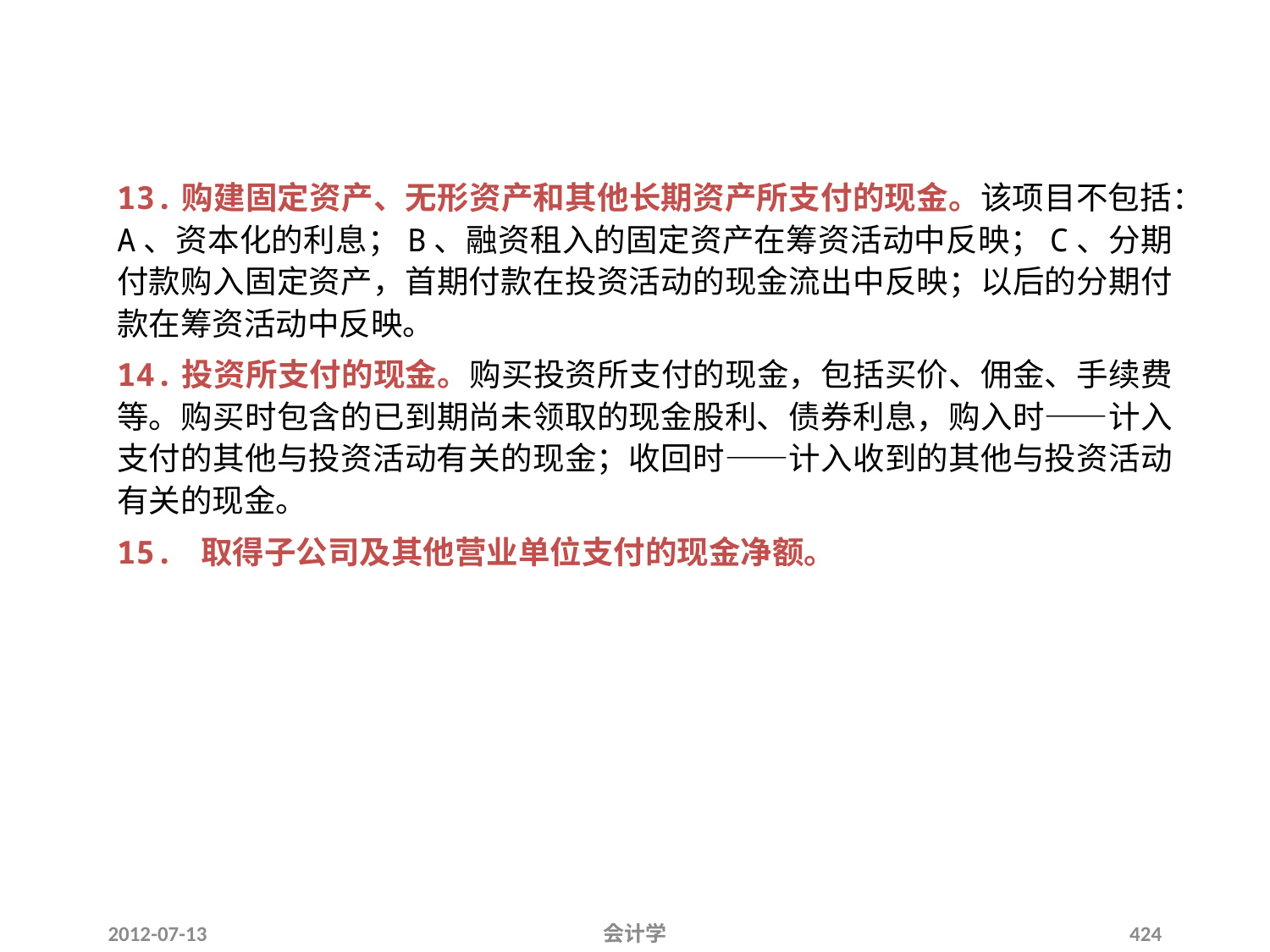

13.购建固定资产、无形资产和其他长期资产所支付的现金。该项目不包括：A、资本化的利息；B、融资租入的固定资产在筹资活动中反映；C、分期付款购入固定资产，首期付款在投资活动的现金流出中反映；以后的分期付款在筹资活动中反映。
14.投资所支付的现金。购买投资所支付的现金，包括买价、佣金、手续费等。购买时包含的已到期尚未领取的现金股利、债券利息，购入时——计入支付的其他与投资活动有关的现金；收回时——计入收到的其他与投资活动有关的现金。
15. 取得子公司及其他营业单位支付的现金净额。
2012-07-13
会计学
424